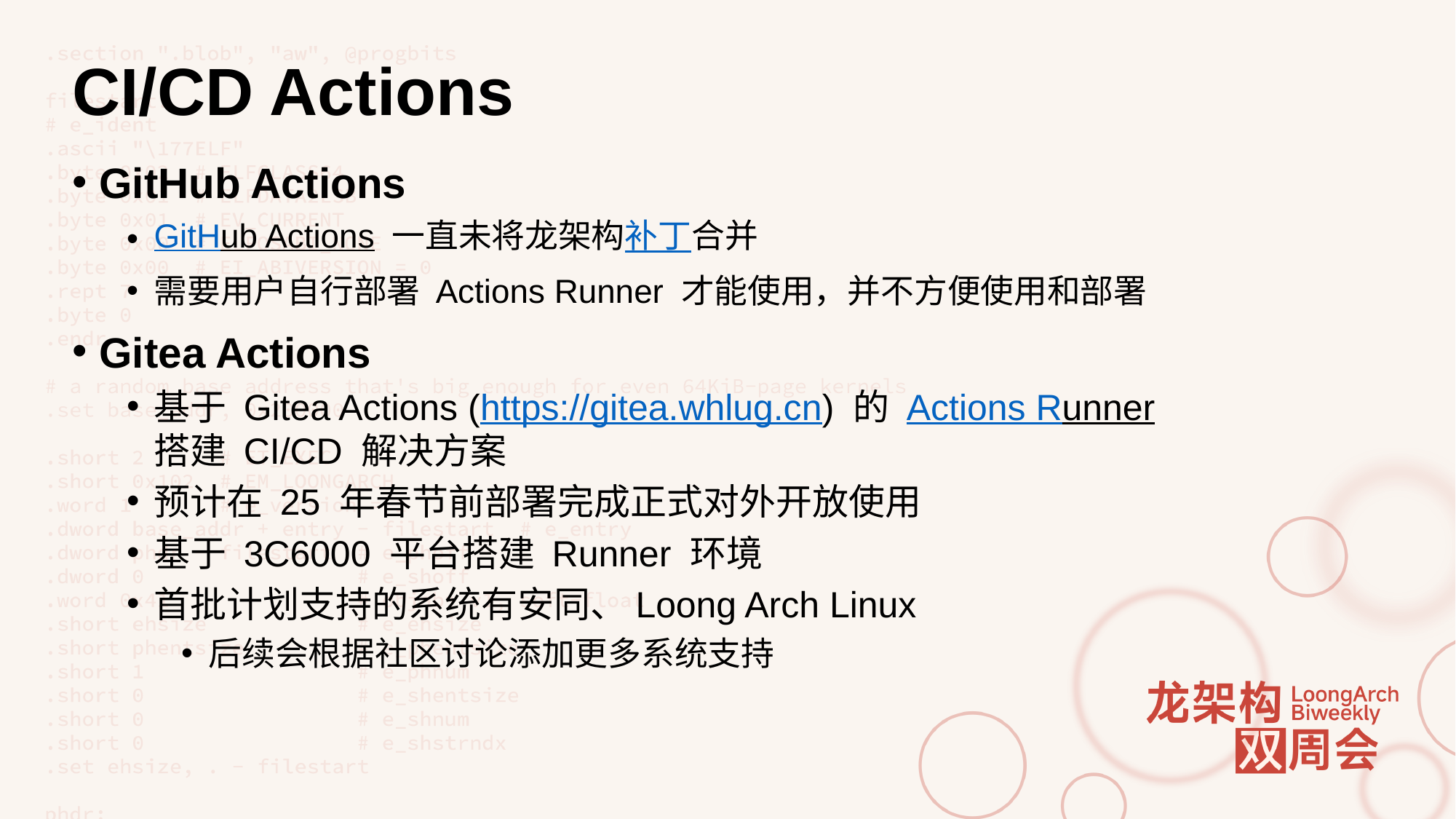

# CI/CD Actions
GitHub Actions
GitHub Actions 一直未将龙架构补丁合并
需要用户自行部署 Actions Runner 才能使用，并不方便使用和部署
Gitea Actions
基于 Gitea Actions (https://gitea.whlug.cn) 的 Actions Runner 搭建 CI/CD 解决方案
预计在 25 年春节前部署完成正式对外开放使用
基于 3C6000 平台搭建 Runner 环境
首批计划支持的系统有安同、Loong Arch Linux
后续会根据社区讨论添加更多系统支持